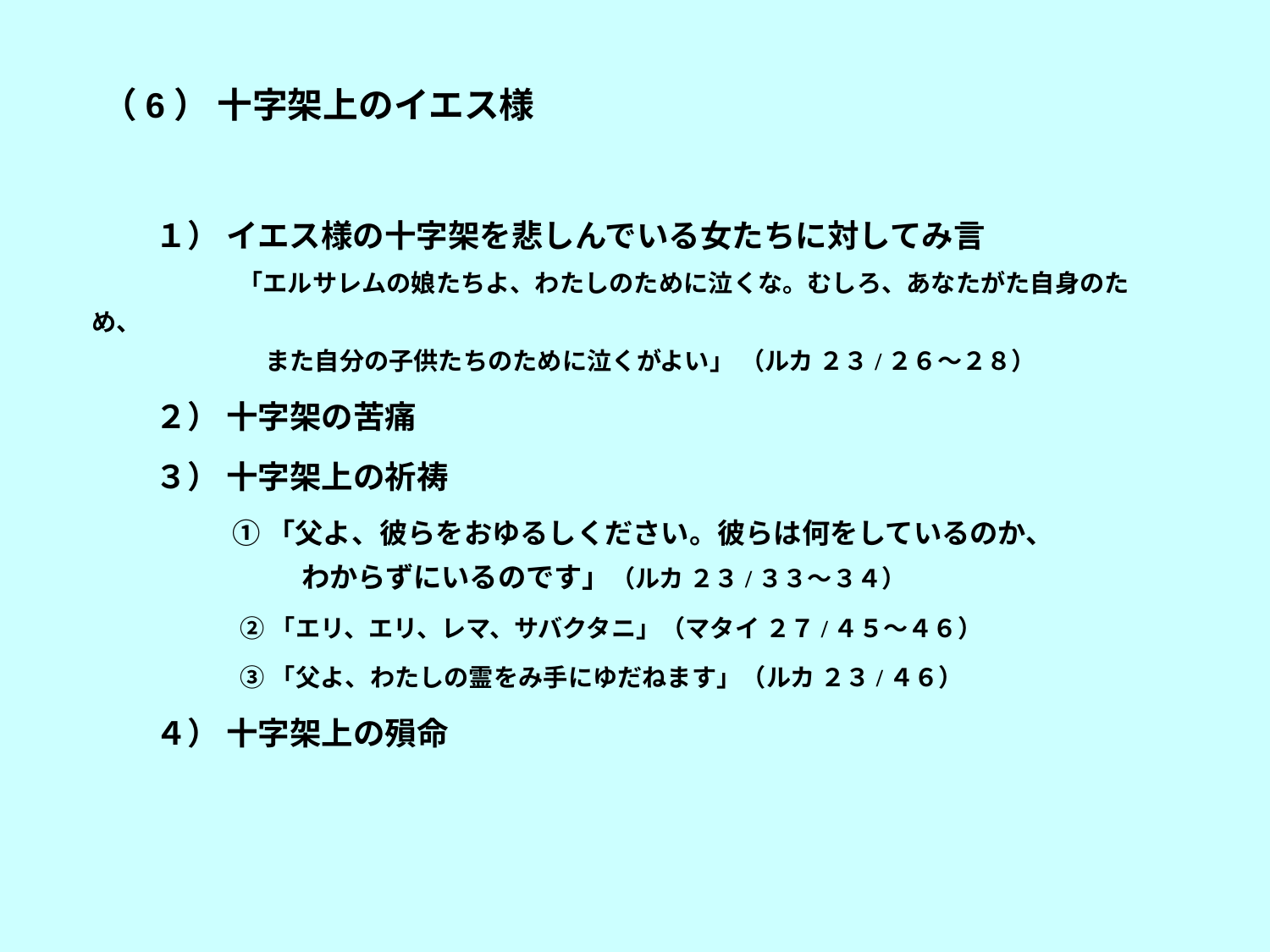

（6） 十字架上のイエス様
　　１） イエス様の十字架を悲しんでいる女たちに対してみ言
　　　　　 「エルサレムの娘たちよ、わたしのために泣くな。むしろ、あなたがた自身のため、
　　　　　　　また自分の子供たちのために泣くがよい」 （ルカ ２３/２６～２８）
　　２） 十字架の苦痛
　　３） 十字架上の祈祷
　　　　　① 「父よ、彼らをおゆるしください。彼らは何をしているのか、
　　　　　　　  わからずにいるのです」（ルカ ２３/３３～３４）
　　　　　　② 「エリ、エリ、レマ、サバクタニ」（マタイ ２７/４５～４６）
　　　　　　③ 「父よ、わたしの霊をみ手にゆだねます」（ルカ ２３/４６）
　　４） 十字架上の殞命